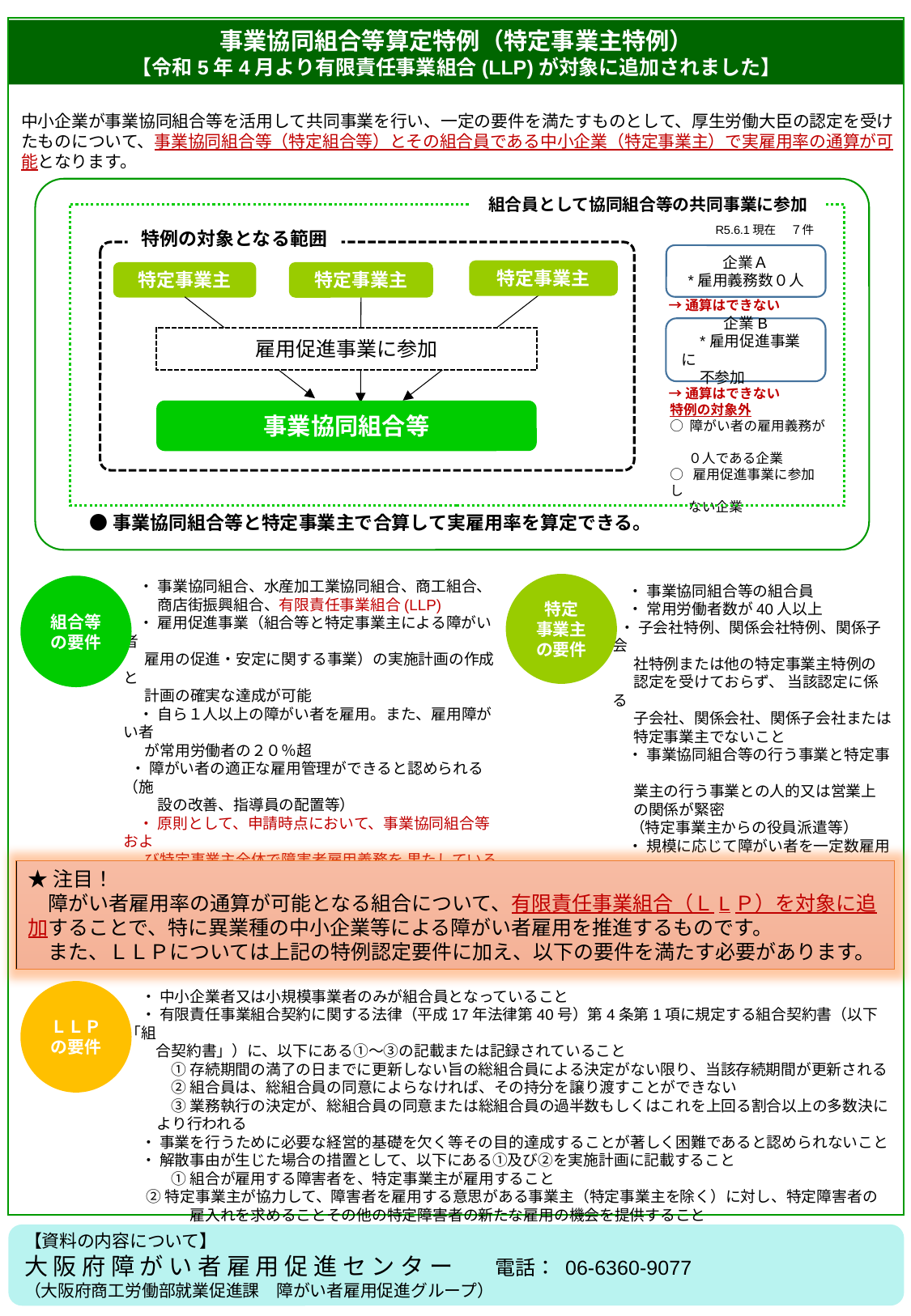

事業協同組合等算定特例（特定事業主特例）
【令和5年4月より有限責任事業組合(LLP)が対象に追加されました】
中小企業が事業協同組合等を活用して共同事業を行い、一定の要件を満たすものとして、厚生労働大臣の認定を受けたものについて、事業協同組合等（特定組合等）とその組合員である中小企業（特定事業主）で実雇用率の通算が可能となります。

特例の対象となる範囲

企業Ａ
*雇用義務数０人
企業B
　*雇用促進事業に
　 不参加
特定事業主
特定事業主
特定事業主
雇用促進事業に参加
事業協同組合等
●事業協同組合等と特定事業主で合算して実雇用率を算定できる。
組合員として協同組合等の共同事業に参加
特例の対象外
○  障がい者の雇用義務が
     ０人である企業
○  雇用促進事業に参加し
     ない企業
　・ 事業協同組合、水産加工業協同組合、商工組合、
　　 商店街振興組合、有限責任事業組合(LLP)
　・ 雇用促進事業（組合等と特定事業主による障がい者
     雇用の促進・安定に関する事業）の実施計画の作成と
     計画の確実な達成が可能
　・ 自ら１人以上の障がい者を雇用。また、雇用障がい者
     が常用労働者の２０％超　
  ・ 障がい者の適正な雇用管理ができると認められる（施
　　 設の改善、指導員の配置等）
　・ 原則として、申請時点において、事業協同組合等およ
     び特定事業主全体で障害者雇用義務を 果たしている
     こと。（申請時点において障害者雇用義務を果たして
     いない場合には、実施計画 に基づき、計画期間内に
     法定雇用率を確実に達成することができると認めら
     れること）　など
組合等の要件
特定
事業主の要件
　・ 事業協同組合等の組合員
　・ 常用労働者数が40人以上
  ・ 子会社特例、関係会社特例、関係子会
     社特例または他の特定事業主特例の
     認定を受けておらず、 当該認定に係る
     子会社、関係会社、関係子会社または
     特定事業主でないこと
　・ 事業協同組合等の行う事業と特定事
     業主の行う事業との人的又は営業上
     の関係が緊密
    （特定事業主からの役員派遣等）
　・ 規模に応じて障がい者を一定数雇用

　　　　　　　　　　　　                       など
R5.6.1現在 　７件
→通算はできない
→通算はできない
★注目！
　障がい者雇用率の通算が可能となる組合について、有限責任事業組合（ＬLＰ）を対象に追加することで、特に異業種の中小企業等による障がい者雇用を推進するものです。
　また、ＬＬＰについては上記の特例認定要件に加え、以下の要件を満たす必要があります。
ＬＬＰの要件
　・ 中小企業者又は小規模事業者のみが組合員となっていること
　・ 有限責任事業組合契約に関する法律（平成17年法律第40号）第4条第1項に規定する組合契約書（以下「組
　　合契約書」）に、以下にある①～③の記載または記録されていること
　　　① 存続期間の満了の日までに更新しない旨の総組合員による決定がない限り、当該存続期間が更新される
　　　② 組合員は、総組合員の同意によらなければ、その持分を譲り渡すことができない
　　　③ 業務執行の決定が、総組合員の同意または総組合員の過半数もしくはこれを上回る割合以上の多数決に
        より行われる
　・ 事業を行うために必要な経営的基礎を欠く等その目的達成することが著しく困難であると認められないこと
　・ 解散事由が生じた場合の措置として、以下にある①及び②を実施計画に記載すること
　　　① 組合が雇用する障害者を、特定事業主が雇用すること
      ② 特定事業主が協力して、障害者を雇用する意思がある事業主（特定事業主を除く）に対し、特定障害者の
　　　　 雇入れを求めることその他の特定障害者の新たな雇用の機会を提供すること
【資料の内容について】
大 阪 府 障 が い 者 雇 用 促 進 セ ン タ ー        電話： 06-6360-9077
（大阪府商工労働部就業促進課　障がい者雇用促進グループ）